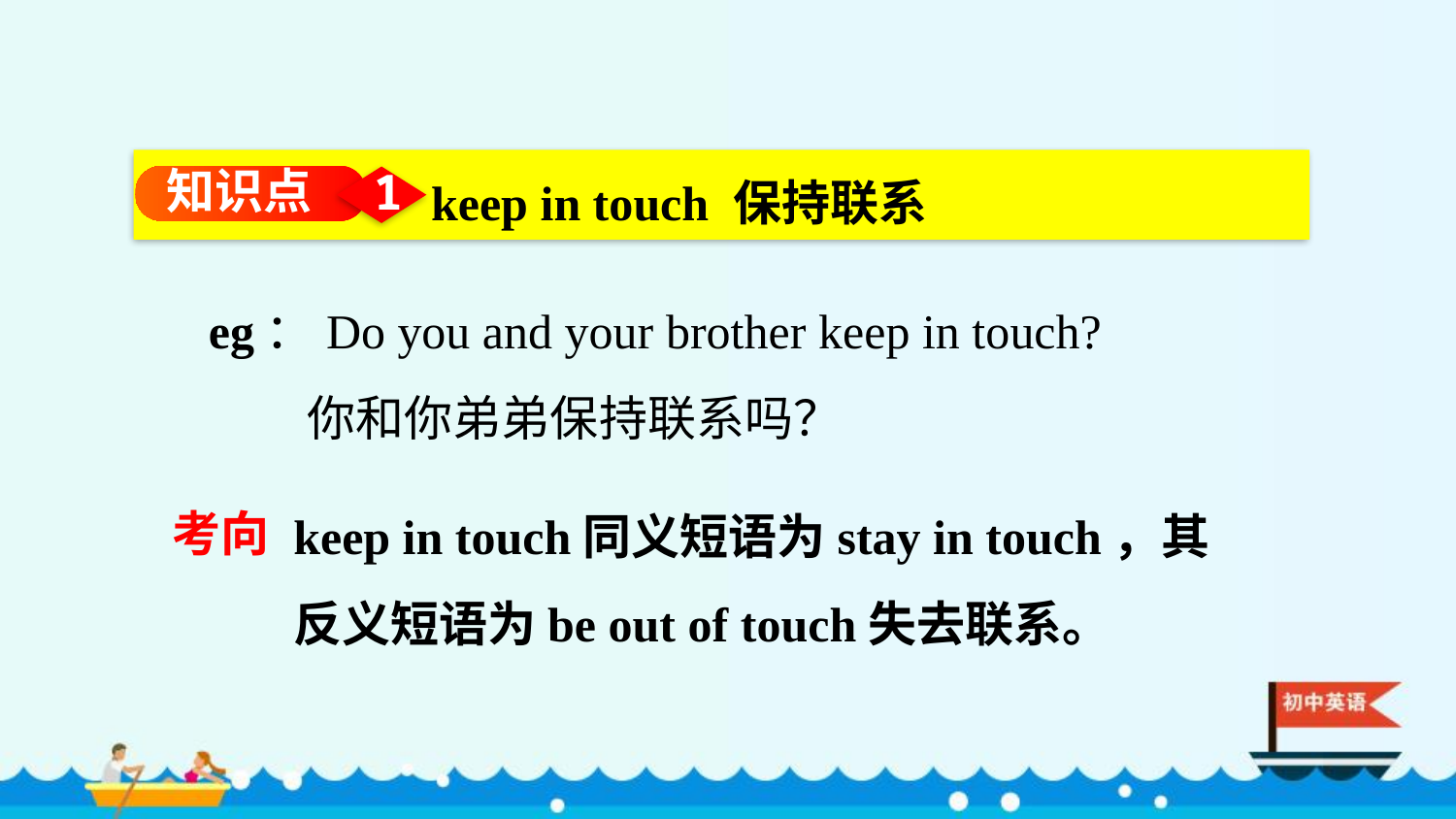

keep in touch 保持联系

知识点

1
eg：Do you and your brother keep in touch?
        你和你弟弟保持联系吗？
keep in touch同义短语为stay in touch，其反义短语为be out of touch失去联系。
考向